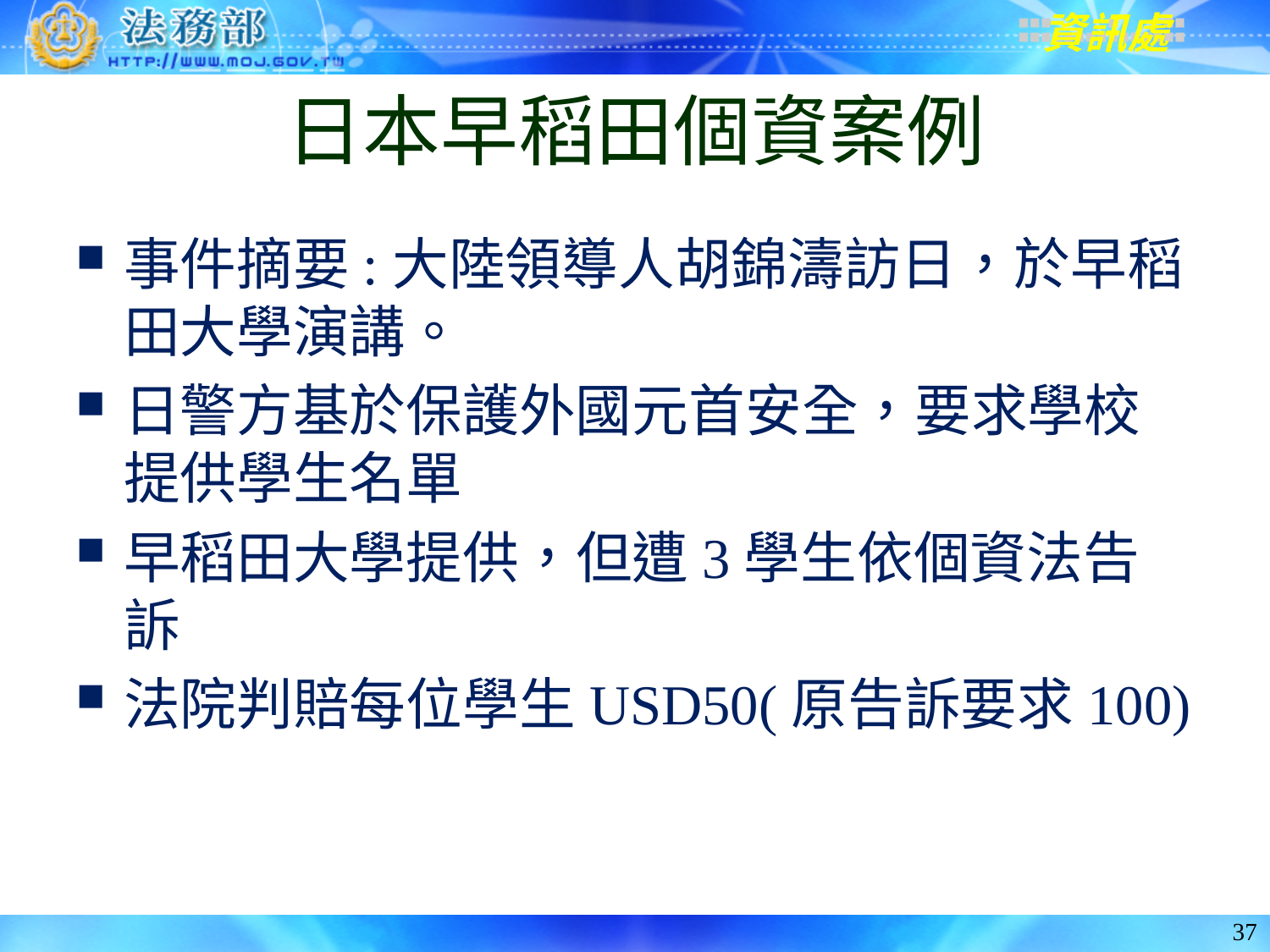

# 日本早稻田個資案例
事件摘要:大陸領導人胡錦濤訪日，於早稻田大學演講。
日警方基於保護外國元首安全，要求學校提供學生名單
早稻田大學提供，但遭3學生依個資法告訴
法院判賠每位學生USD50(原告訴要求100)